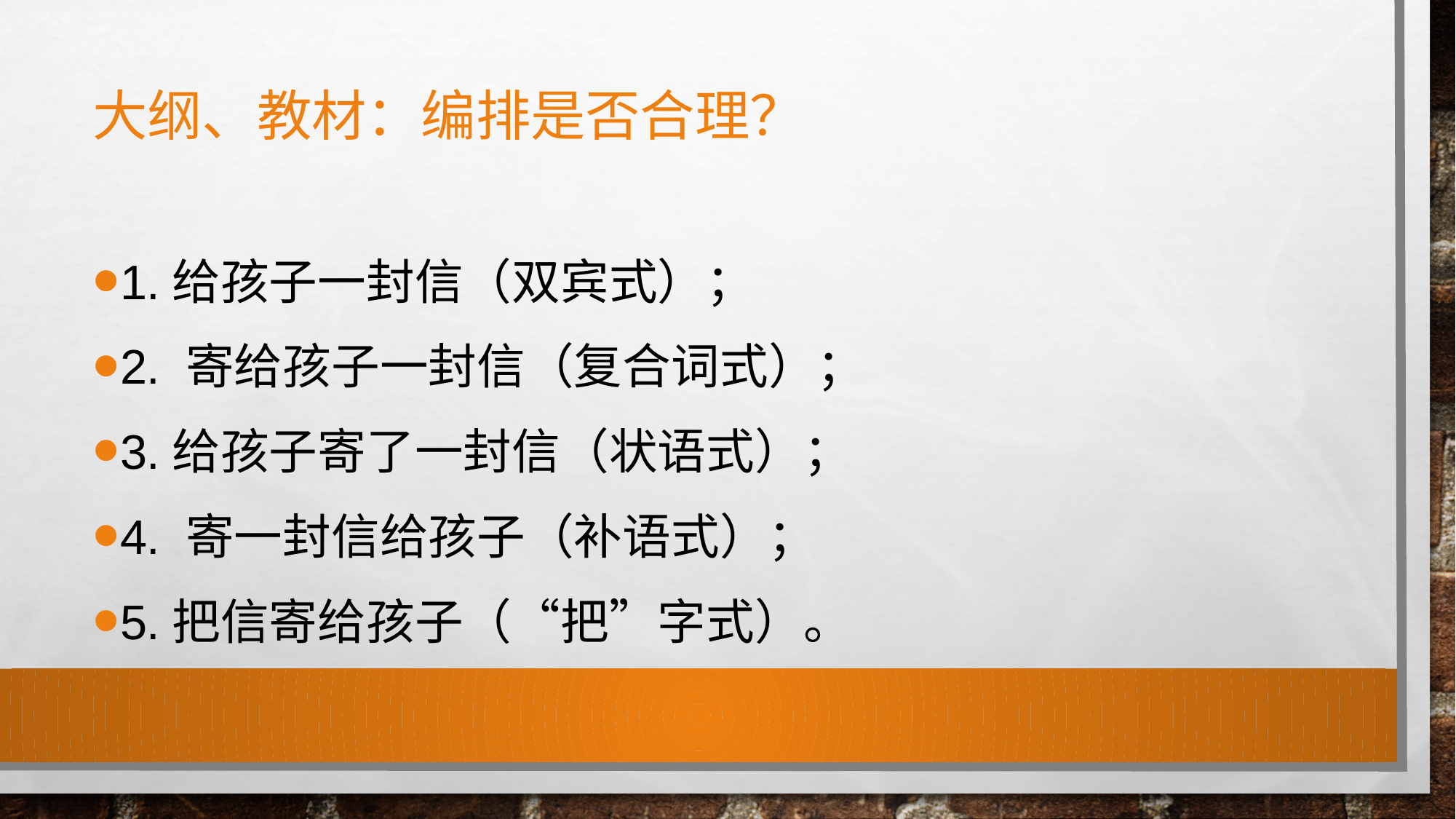

# 大纲、教材：编排是否合理？
1.给孩子一封信（双宾式）；
2. 寄给孩子一封信（复合词式）；
3.给孩子寄了一封信（状语式）；
4. 寄一封信给孩子（补语式）；
5.把信寄给孩子（“把”字式）。